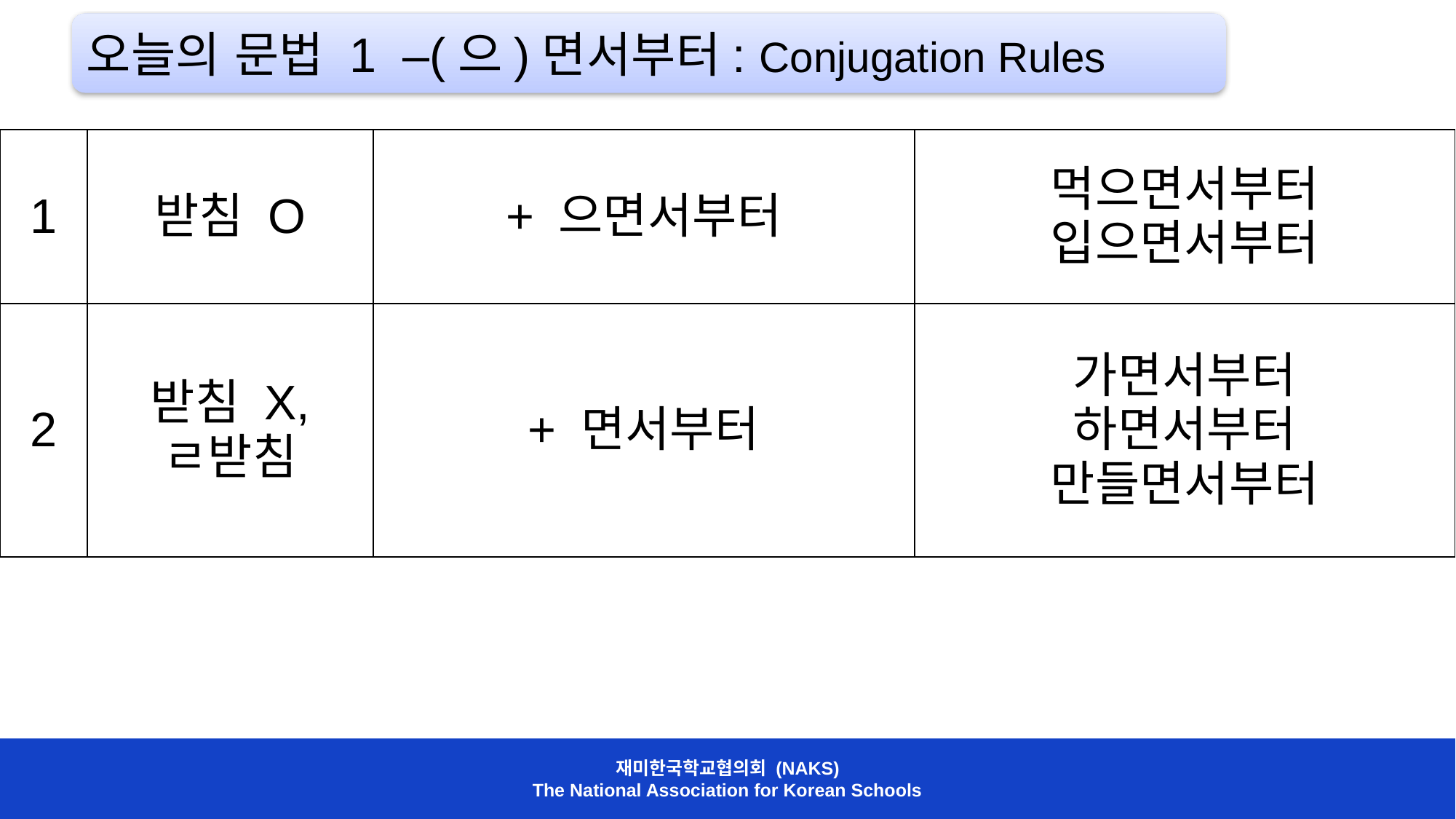

오늘의 문법 1  –(으)면서부터: Conjugation Rules
| 1 | 받침 O | + 으면서부터 | 먹으면서부터 입으면서부터 |
| --- | --- | --- | --- |
| 2 | 받침 X, ㄹ받침 | + 면서부터 | 가면서부터 하면서부터 만들면서부터 |
재미한국학교협의회 (NAKS)
The National Association for Korean Schools